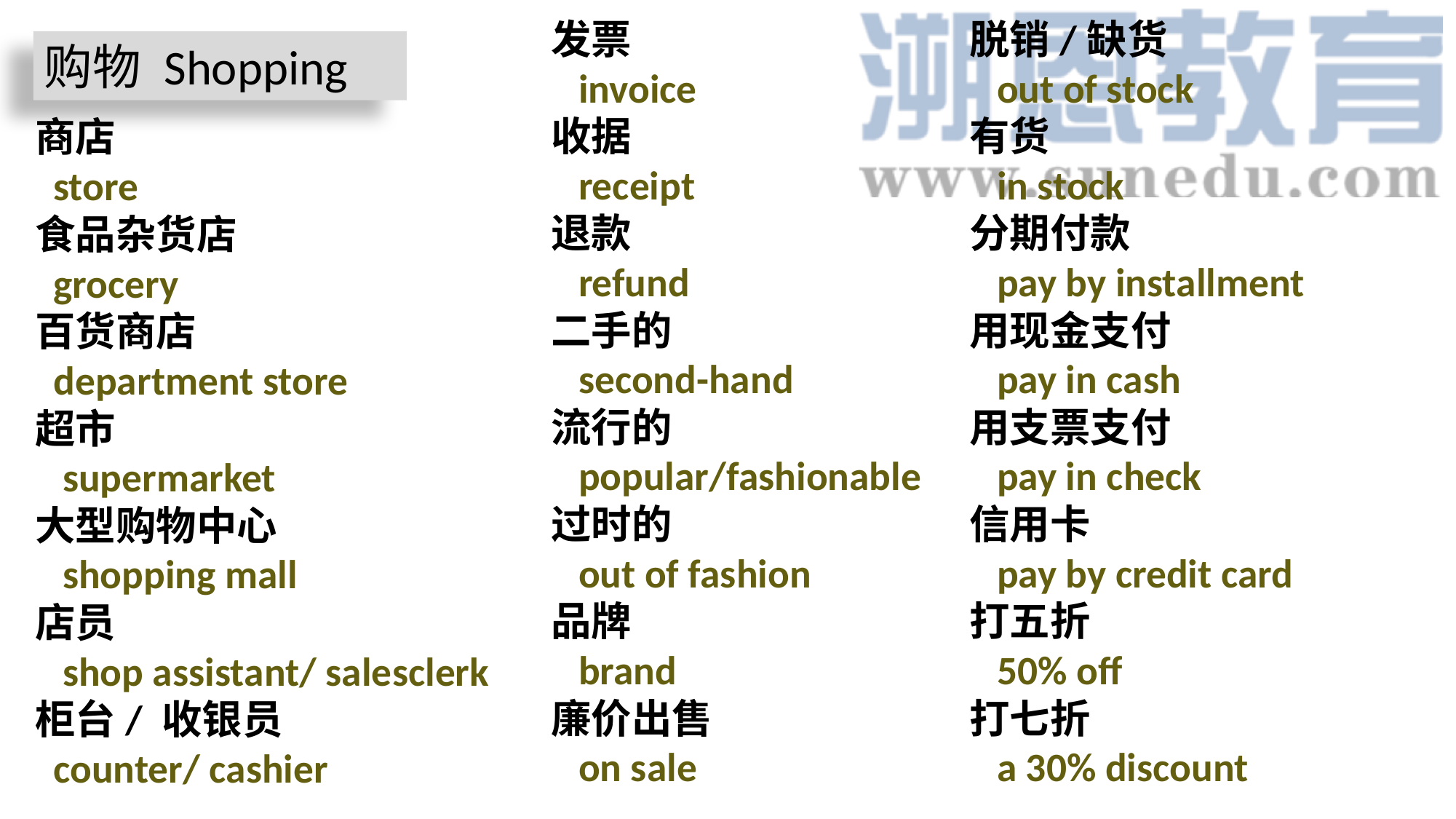

发票
   invoice
收据
   receipt
退款
   refund
二手的
   second-hand
流行的
   popular/fashionable
过时的
   out of fashion
品牌
   brand
廉价出售
   on sale
脱销/缺货
   out of stock
有货
   in stock
分期付款
   pay by installment
用现金支付
   pay in cash
用支票支付
   pay in check
信用卡
   pay by credit card
打五折
   50% off
打七折
   a 30% discount
购物 Shopping
商店
  store
食品杂货店
  grocery
百货商店
  department store
超市
   supermarket
大型购物中心
   shopping mall
店员
   shop assistant/ salesclerk
柜台/ 收银员
  counter/ cashier